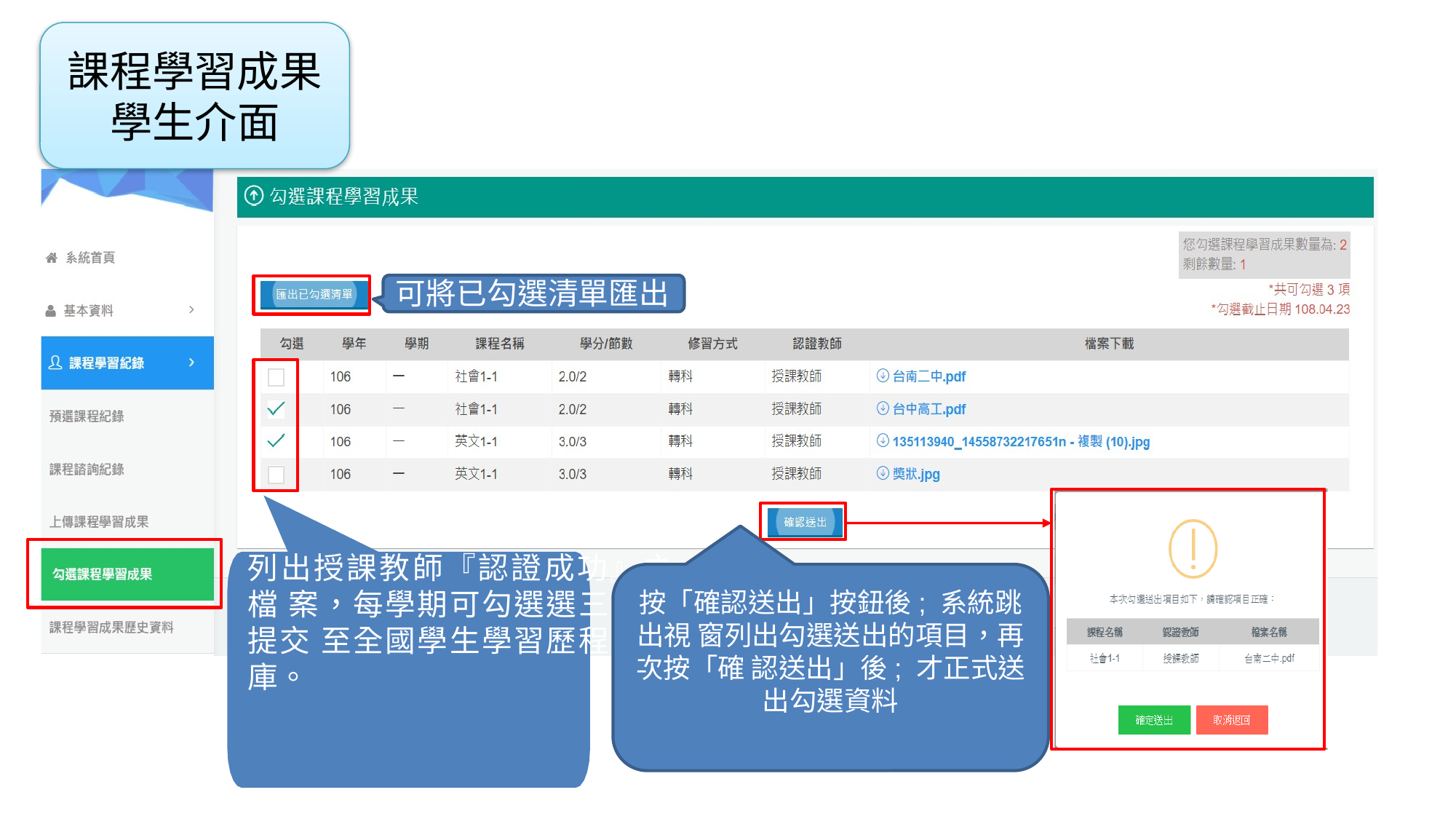

課程學習成果學生介面
# 勾選課程學習成果

可將已勾選清單匯出

列出授課教師『認證成功』之檔 案，每學期可勾選選三筆，提交 至全國學生學習歷程資料庫。
按「確認送出」按鈕後; 系統跳出視 窗列出勾選送出的項目，再次按「確 認送出」後; 才正式送出勾選資料

24